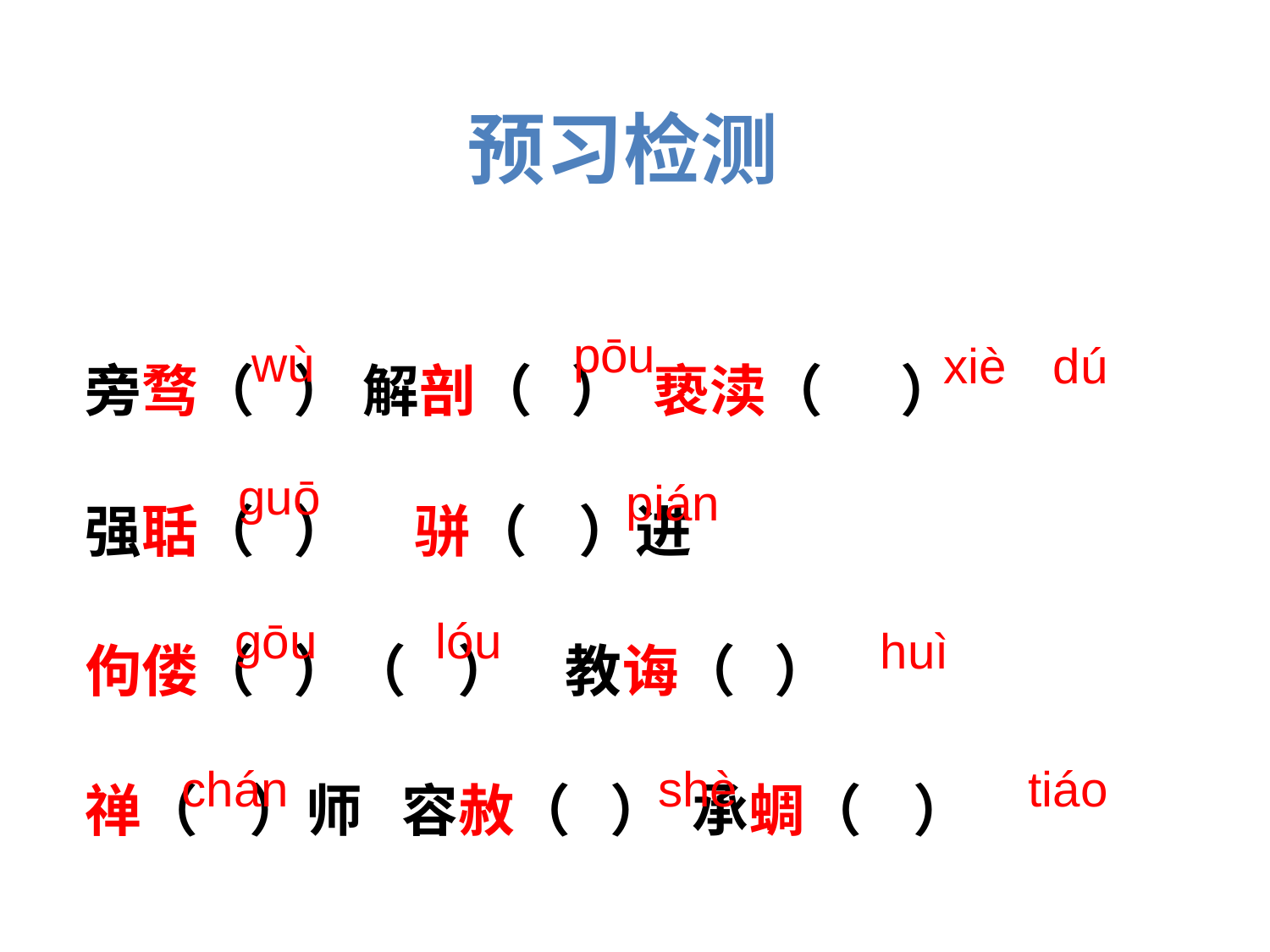

预习检测

旁骛（   ） 解剖（   ）  亵渎（      ）
强聒（   ）     骈（    ）进
佝偻（   ）（    ）    教诲（   ）
禅（    ）师   容赦（   ）  承蜩（    ）

pōu
wù
xiè
 dú
ɡuō
pián
ɡōu
lóu
huì
chán
shè
tiáo